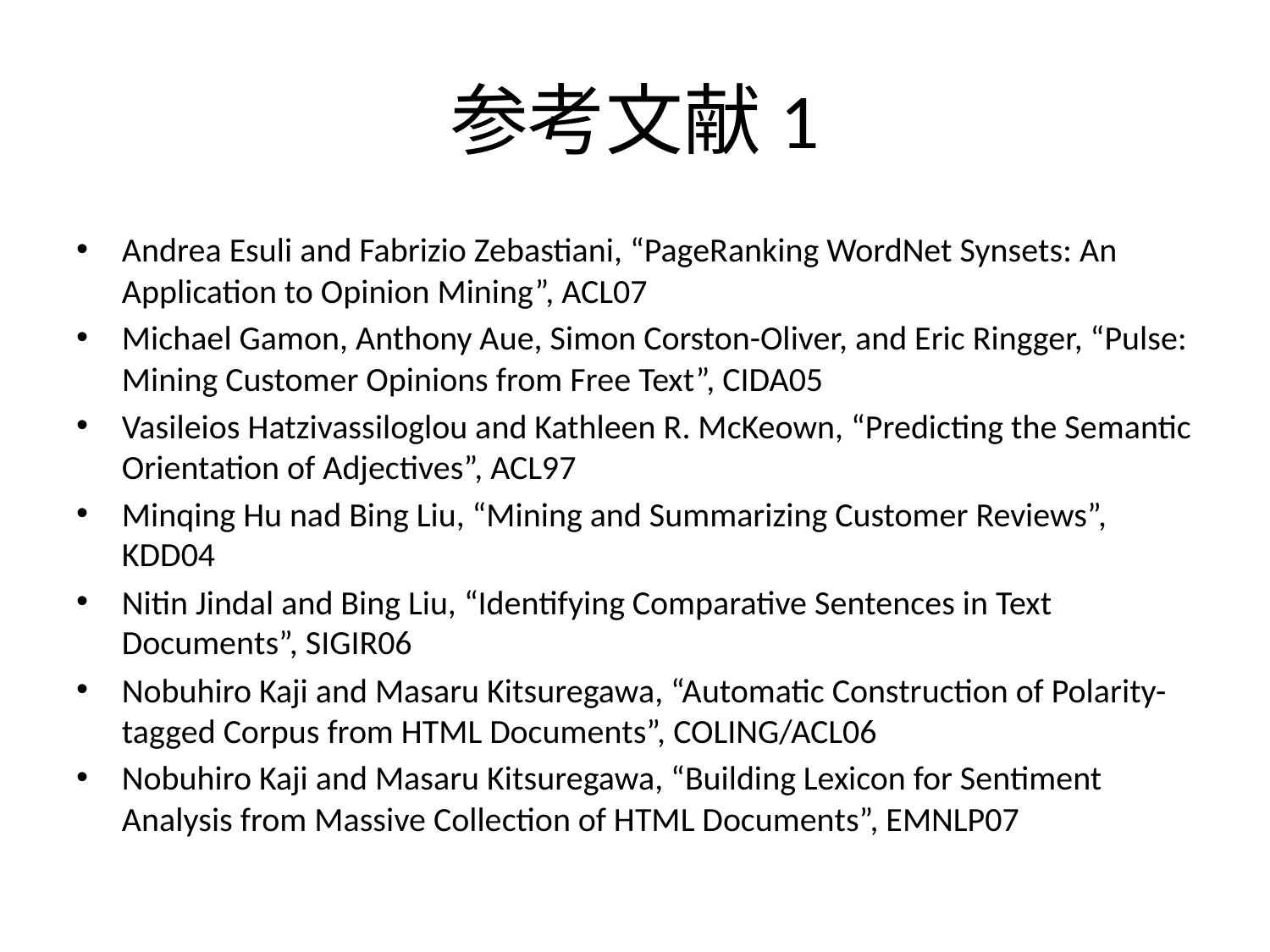

# 参考文献1
Andrea Esuli and Fabrizio Zebastiani, “PageRanking WordNet Synsets: An Application to Opinion Mining”, ACL07
Michael Gamon, Anthony Aue, Simon Corston-Oliver, and Eric Ringger, “Pulse: Mining Customer Opinions from Free Text”, CIDA05
Vasileios Hatzivassiloglou and Kathleen R. McKeown, “Predicting the Semantic Orientation of Adjectives”, ACL97
Minqing Hu nad Bing Liu, “Mining and Summarizing Customer Reviews”, KDD04
Nitin Jindal and Bing Liu, “Identifying Comparative Sentences in Text Documents”, SIGIR06
Nobuhiro Kaji and Masaru Kitsuregawa, “Automatic Construction of Polarity-tagged Corpus from HTML Documents”, COLING/ACL06
Nobuhiro Kaji and Masaru Kitsuregawa, “Building Lexicon for Sentiment Analysis from Massive Collection of HTML Documents”, EMNLP07